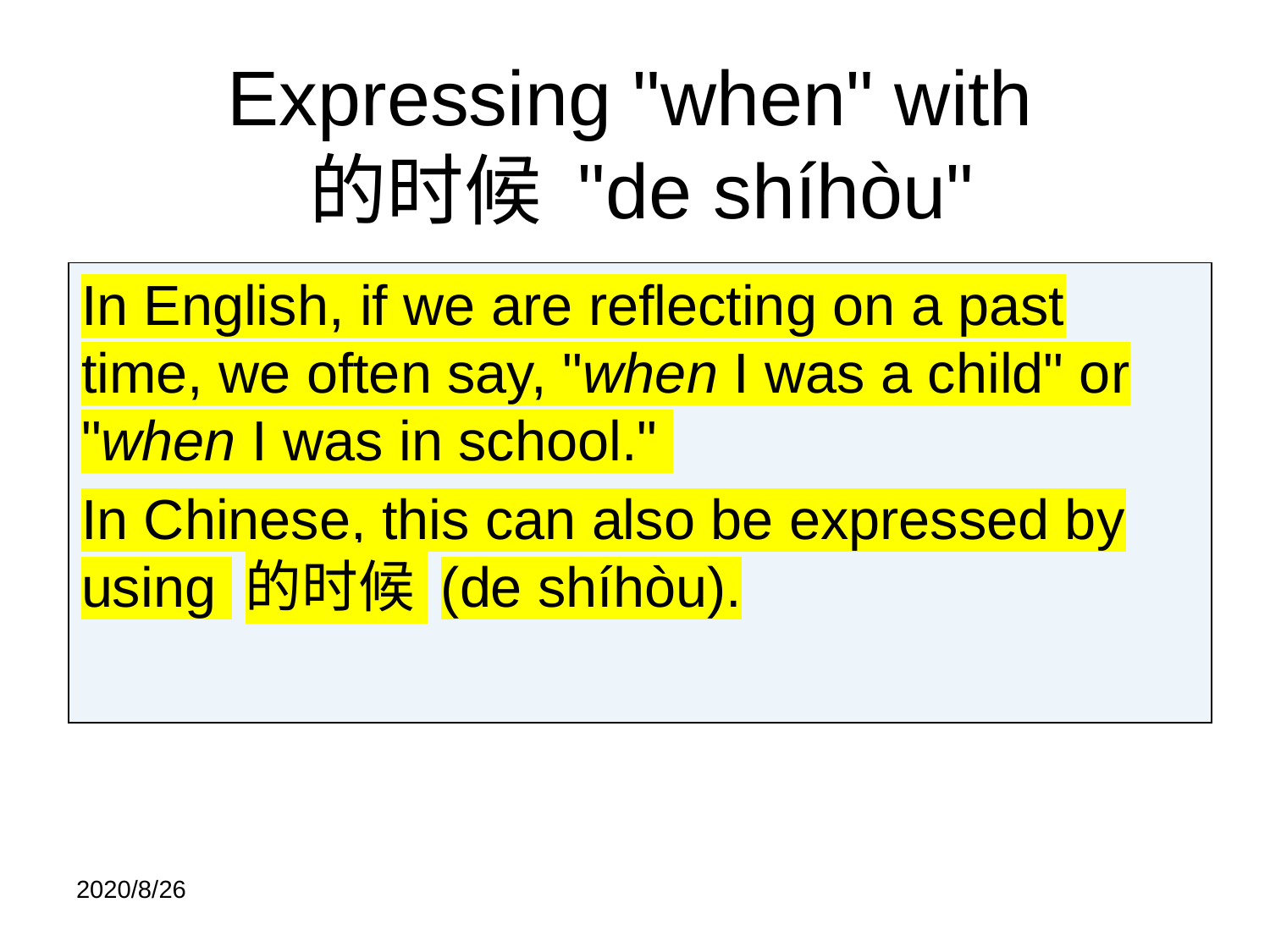

# Expressing "when" with 的时候 "de shíhòu"
In English, if we are reflecting on a past time, we often say, "when I was a child" or "when I was in school."
In Chinese, this can also be expressed by using 的时候 (de shíhòu).
2020/8/26